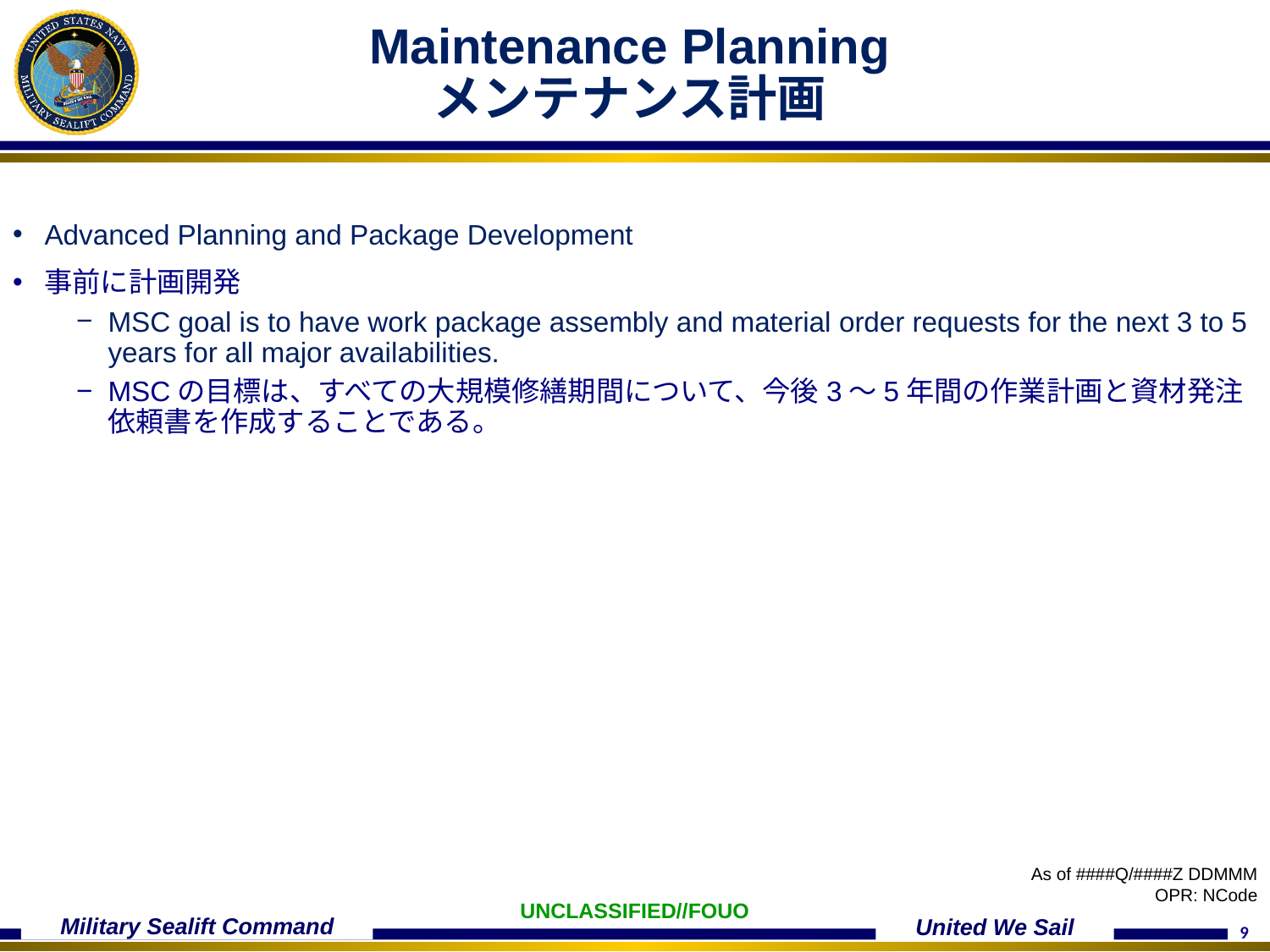

# Maintenance Planning メンテナンス計画

Advanced Planning and Package Development
事前に計画開発
MSC goal is to have work package assembly and material order requests for the next 3 to 5 years for all major availabilities.
MSCの目標は、すべての大規模修繕期間について、今後3～5年間の作業計画と資材発注依頼書を作成することである。